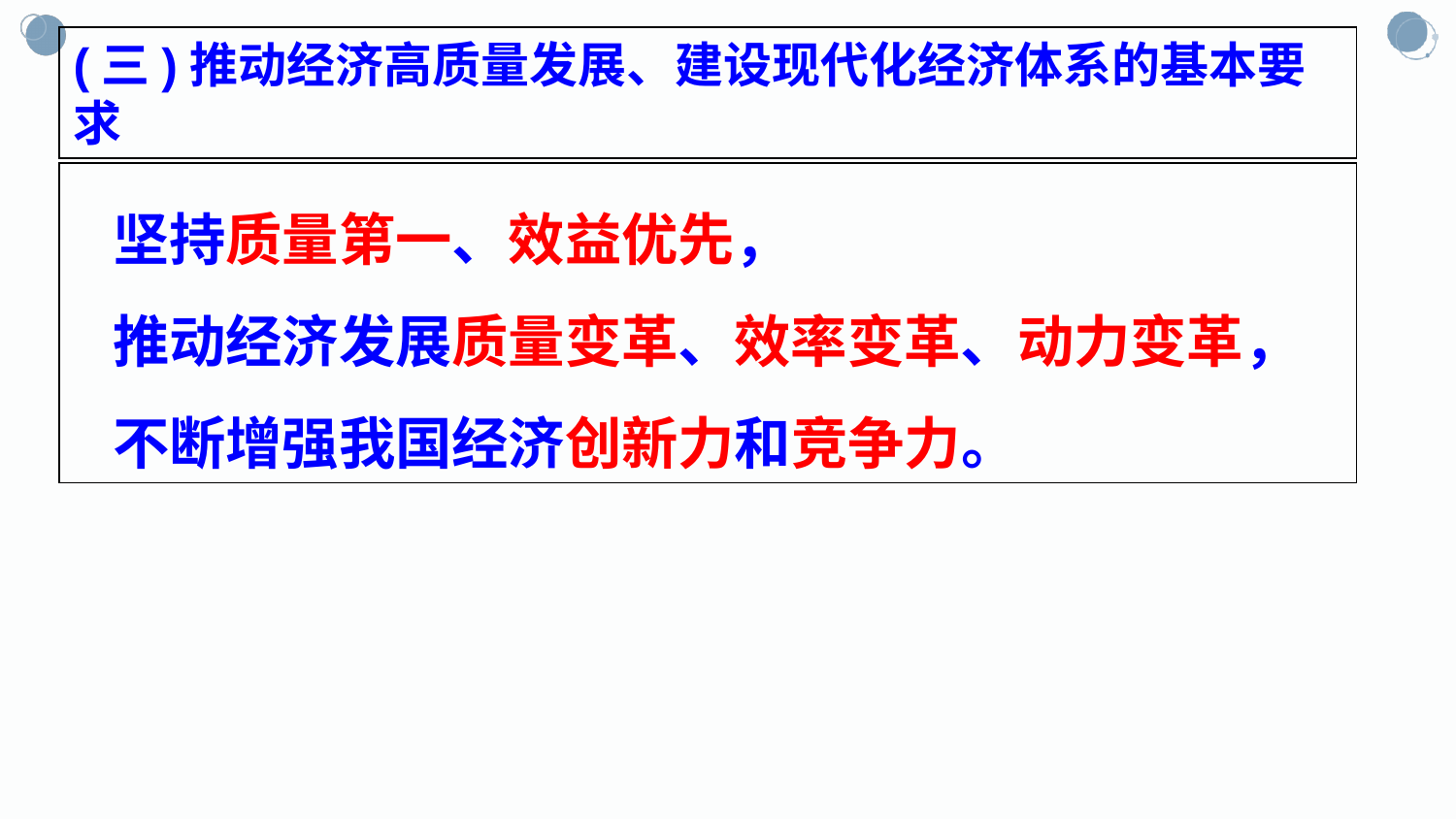

(三)推动经济高质量发展、建设现代化经济体系的基本要求
  坚持质量第一、效益优先，
  推动经济发展质量变革、效率变革、动力变革，
  不断增强我国经济创新力和竞争力。